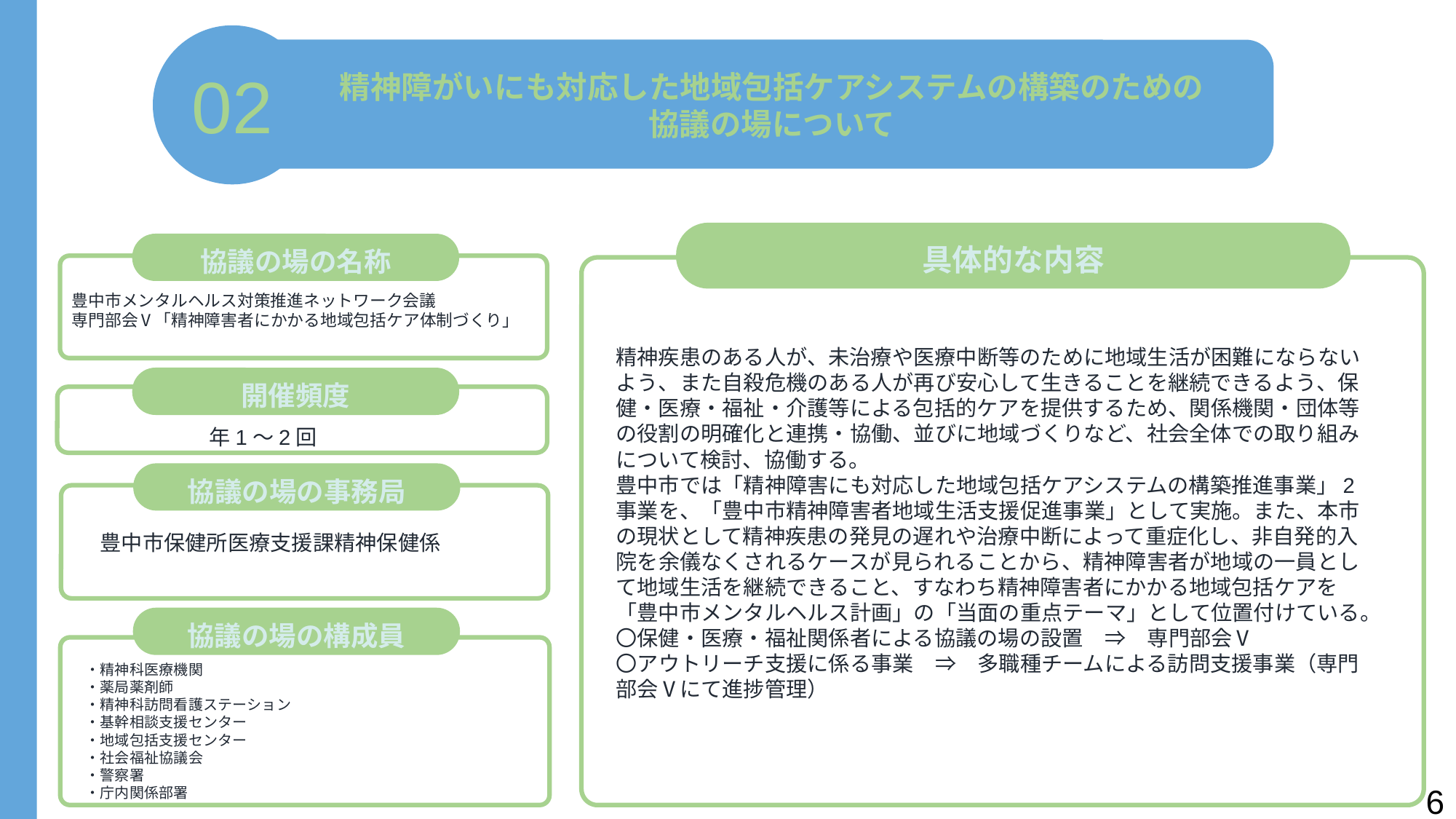

02

精神障がいにも対応した地域包括ケアシステムの構築のための
協議の場について
具体的な内容
協議の場の名称

豊中市メンタルヘルス対策推進ネットワーク会議
専門部会Ⅴ「精神障害者にかかる地域包括ケア体制づくり」

精神疾患のある人が、未治療や医療中断等のために地域生活が困難にならないよう、また自殺危機のある人が再び安心して生きることを継続できるよう、保健・医療・福祉・介護等による包括的ケアを提供するため、関係機関・団体等の役割の明確化と連携・協働、並びに地域づくりなど、社会全体での取り組みについて検討、協働する。
豊中市では「精神障害にも対応した地域包括ケアシステムの構築推進事業」2事業を、「豊中市精神障害者地域生活支援促進事業」として実施。また、本市の現状として精神疾患の発見の遅れや治療中断によって重症化し、非自発的入院を余儀なくされるケースが見られることから、精神障害者が地域の一員として地域生活を継続できること、すなわち精神障害者にかかる地域包括ケアを「豊中市メンタルヘルス計画」の「当面の重点テーマ」として位置付けている。
〇保健・医療・福祉関係者による協議の場の設置　⇒　専門部会Ⅴ
〇アウトリーチ支援に係る事業　⇒　多職種チームによる訪問支援事業（専門部会Ⅴにて進捗管理）
開催頻度

年1～2回
協議の場の事務局

豊中市保健所医療支援課精神保健係

協議の場の構成員

・精神科医療機関
・薬局薬剤師
・精神科訪問看護ステーション
・基幹相談支援センター
・地域包括支援センター
・社会福祉協議会
・警察署
・庁内関係部署